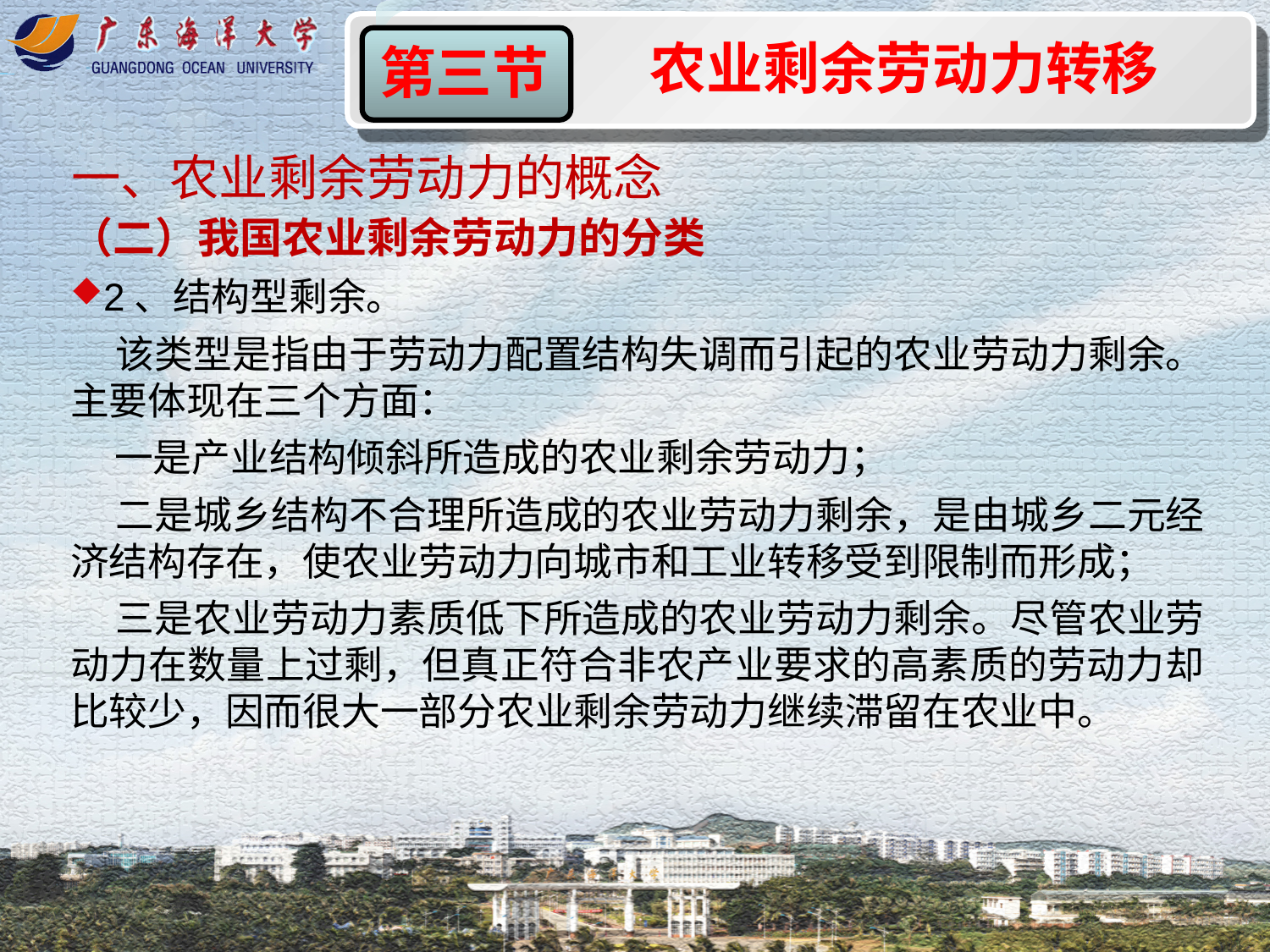

农业剩余劳动力转移

第三节
一、农业剩余劳动力的概念
（二）我国农业剩余劳动力的分类
2、结构型剩余。
    该类型是指由于劳动力配置结构失调而引起的农业劳动力剩余。主要体现在三个方面：
    一是产业结构倾斜所造成的农业剩余劳动力；
    二是城乡结构不合理所造成的农业劳动力剩余，是由城乡二元经济结构存在，使农业劳动力向城市和工业转移受到限制而形成；
    三是农业劳动力素质低下所造成的农业劳动力剩余。尽管农业劳动力在数量上过剩，但真正符合非农产业要求的高素质的劳动力却比较少，因而很大一部分农业剩余劳动力继续滞留在农业中。